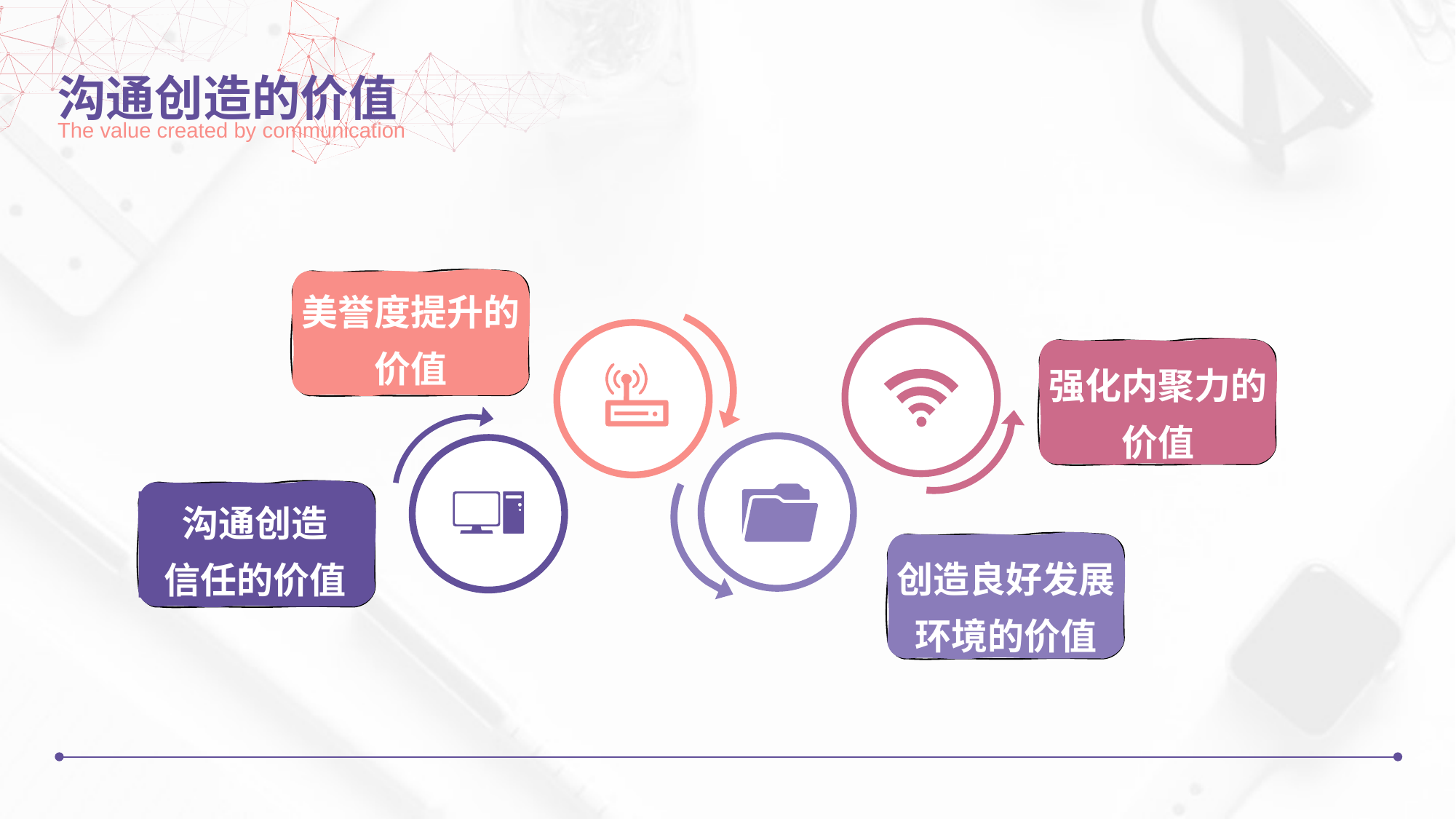

沟通创造的价值
The value created by communication

美誉度提升的价值

强化内聚力的价值

沟通创造
信任的价值

创造良好发展环境的价值